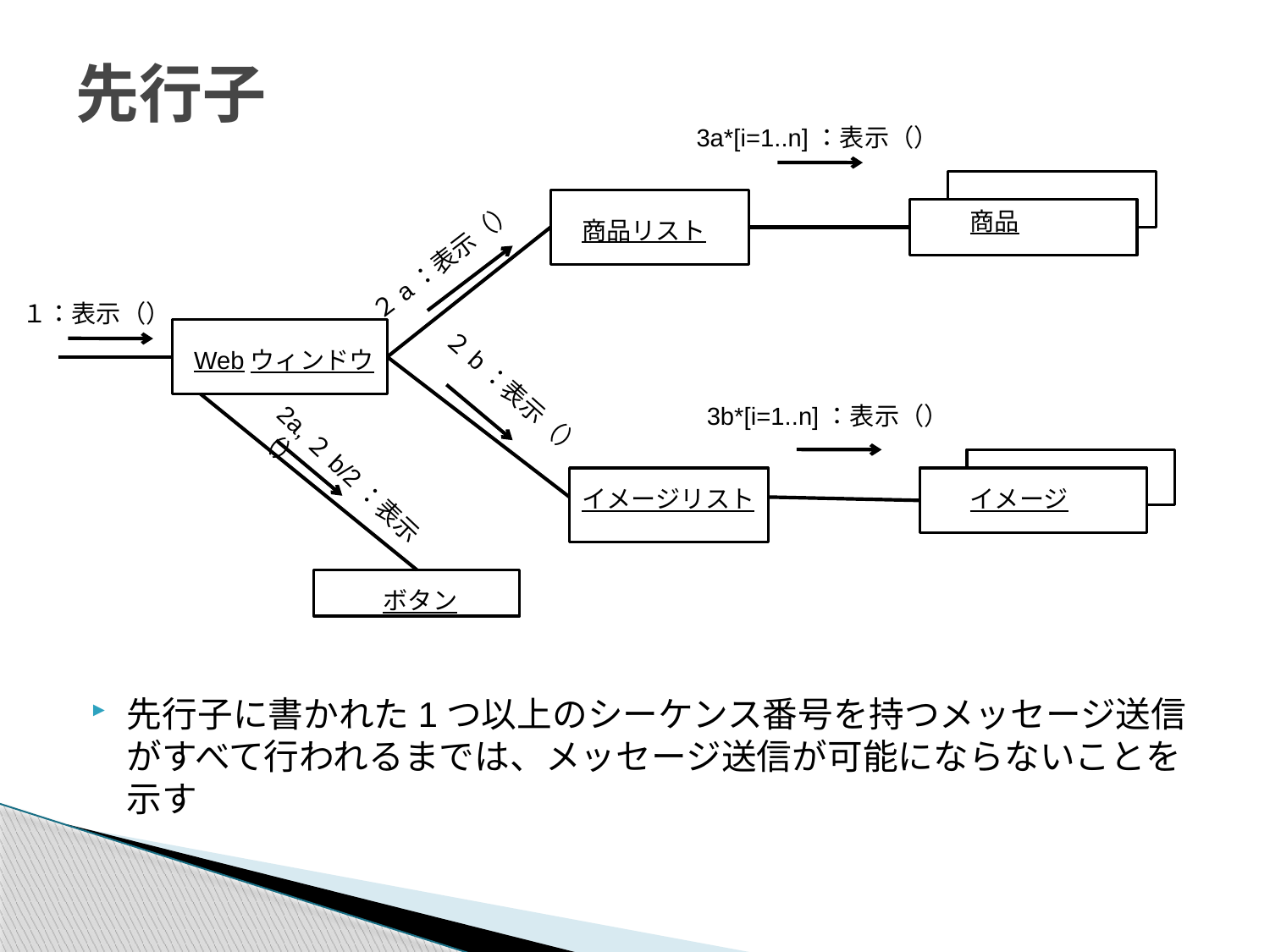

# 先行子
3a*[i=1..n]：表示（）

商品

商品リスト
２a：表示（）
１：表示（）

Webウィンドウ
２b：表示（）
3b*[i=1..n]：表示（）

イメージ

イメージリスト
2a,２b/2：表示（）

ボタン
先行子に書かれた1つ以上のシーケンス番号を持つメッセージ送信がすべて行われるまでは、メッセージ送信が可能にならないことを示す